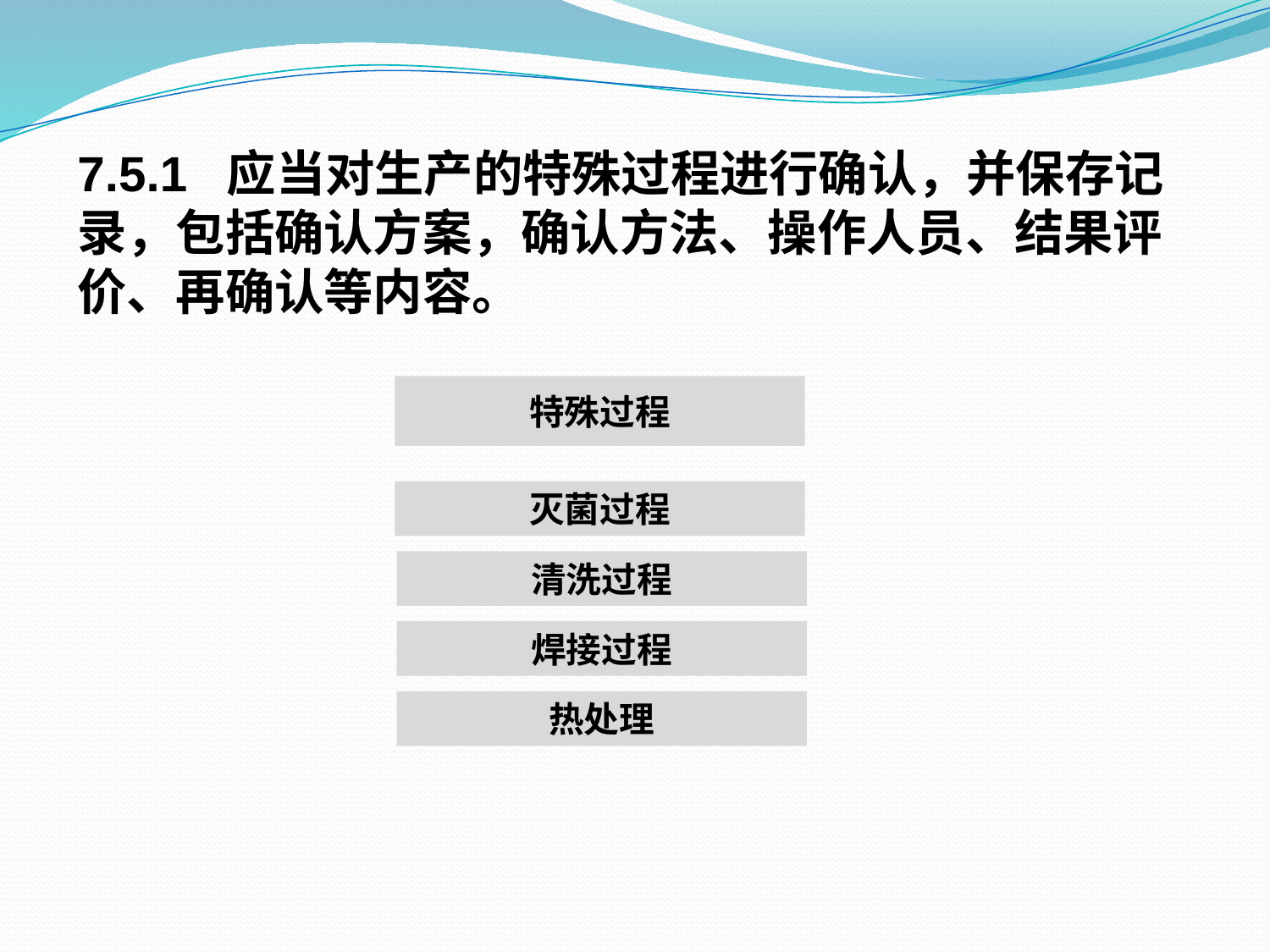

7.5.1  应当对生产的特殊过程进行确认，并保存记录，包括确认方案，确认方法、操作人员、结果评价、再确认等内容。

特殊过程
灭菌过程
清洗过程
焊接过程
热处理